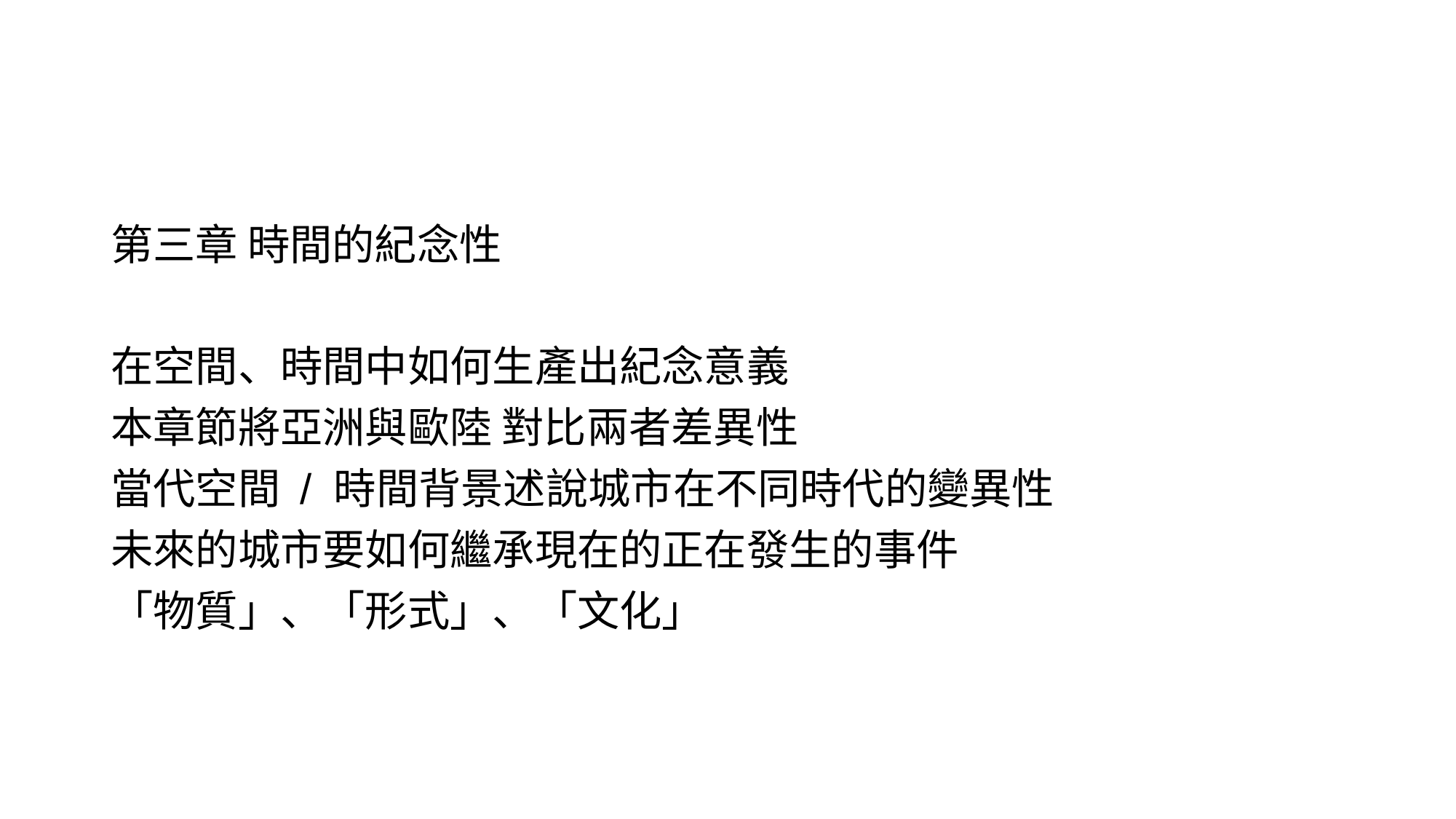

第三章 時間的紀念性

在空間、時間中如何生產出紀念意義
本章節將亞洲與歐陸 對比兩者差異性
當代空間 / 時間背景述說城市在不同時代的變異性
未來的城市要如何繼承現在的正在發生的事件
「物質」、「形式」、「文化」